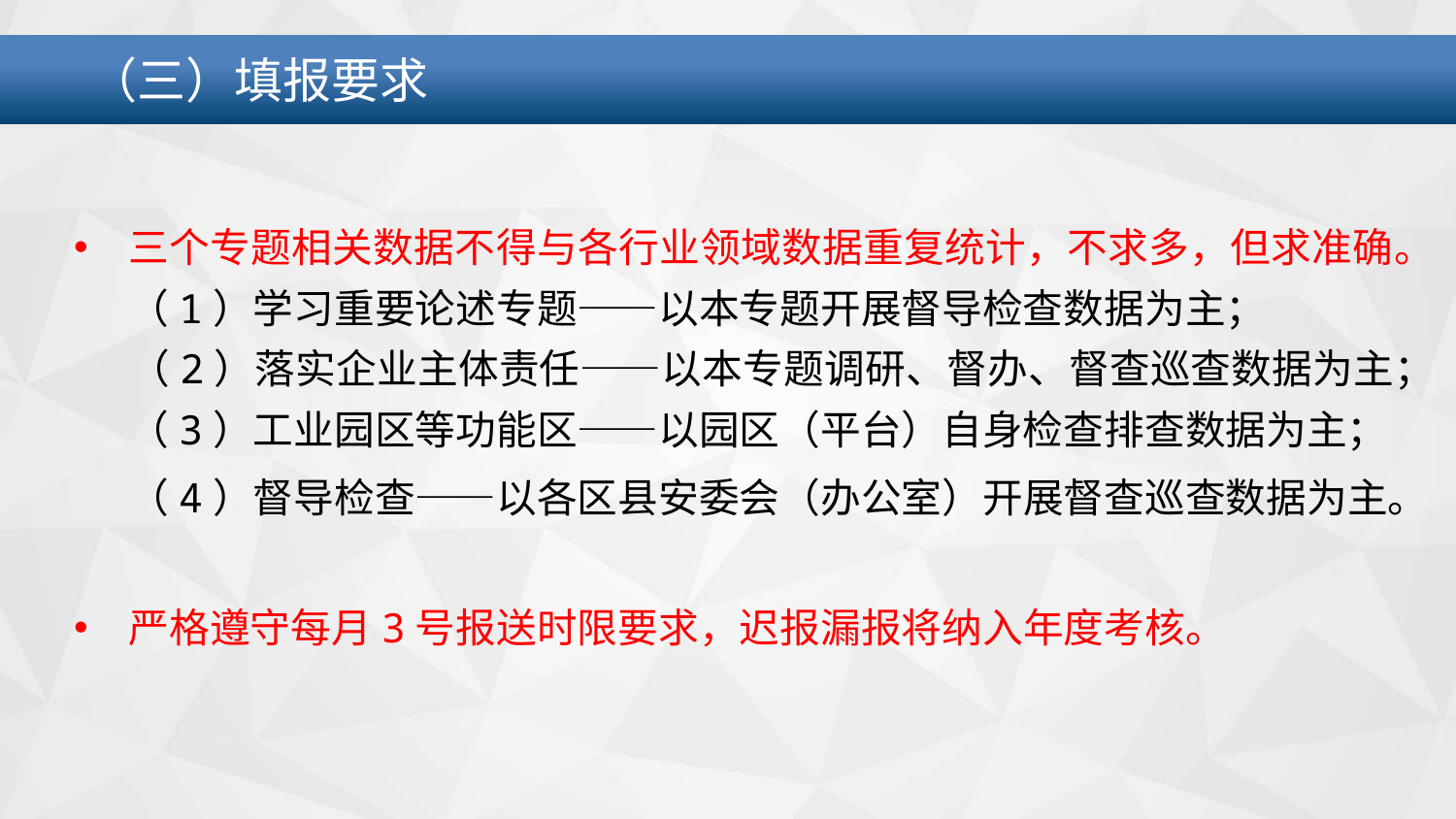

（三）填报要求
# 三个专题相关数据不得与各行业领域数据重复统计，不求多，但求准确。
     （1）学习重要论述专题——以本专题开展督导检查数据为主；
     （2）落实企业主体责任——以本专题调研、督办、督查巡查数据为主；
     （3）工业园区等功能区——以园区（平台）自身检查排查数据为主；
     （4）督导检查——以各区县安委会（办公室）开展督查巡查数据为主。

严格遵守每月3号报送时限要求，迟报漏报将纳入年度考核。